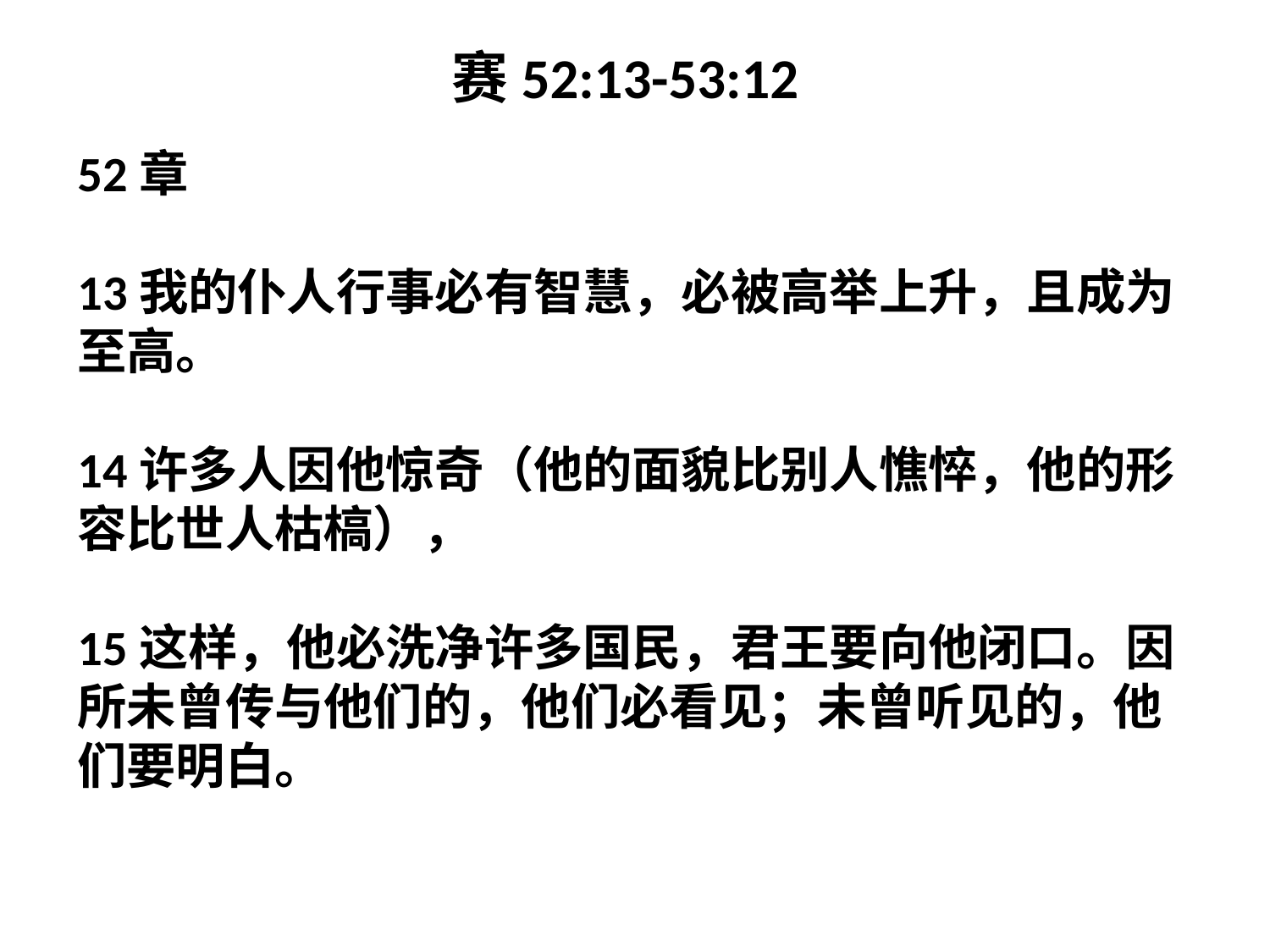

赛52:13-53:12
52章

13我的仆人行事必有智慧，必被高举上升，且成为至高。

14许多人因他惊奇（他的面貌比别人憔悴，他的形容比世人枯槁），

15这样，他必洗净许多国民，君王要向他闭口。因所未曾传与他们的，他们必看见；未曾听见的，他们要明白。